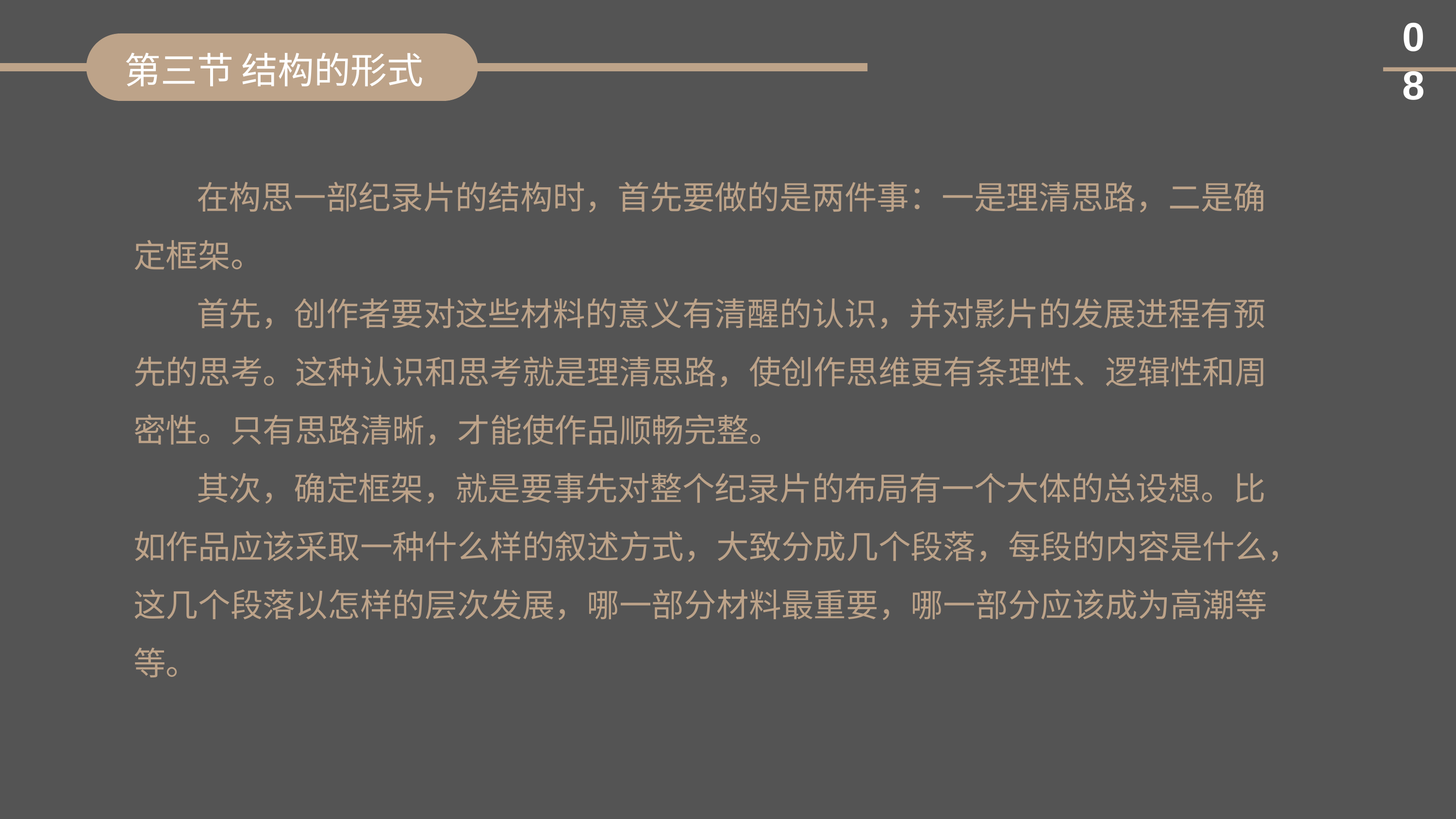

08

第三节 结构的形式

在构思一部纪录片的结构时，首先要做的是两件事：一是理清思路，二是确定框架。
首先，创作者要对这些材料的意义有清醒的认识，并对影片的发展进程有预先的思考。这种认识和思考就是理清思路，使创作思维更有条理性、逻辑性和周密性。只有思路清晰，才能使作品顺畅完整。
其次，确定框架，就是要事先对整个纪录片的布局有一个大体的总设想。比如作品应该采取一种什么样的叙述方式，大致分成几个段落，每段的内容是什么，这几个段落以怎样的层次发展，哪一部分材料最重要，哪一部分应该成为高潮等等。